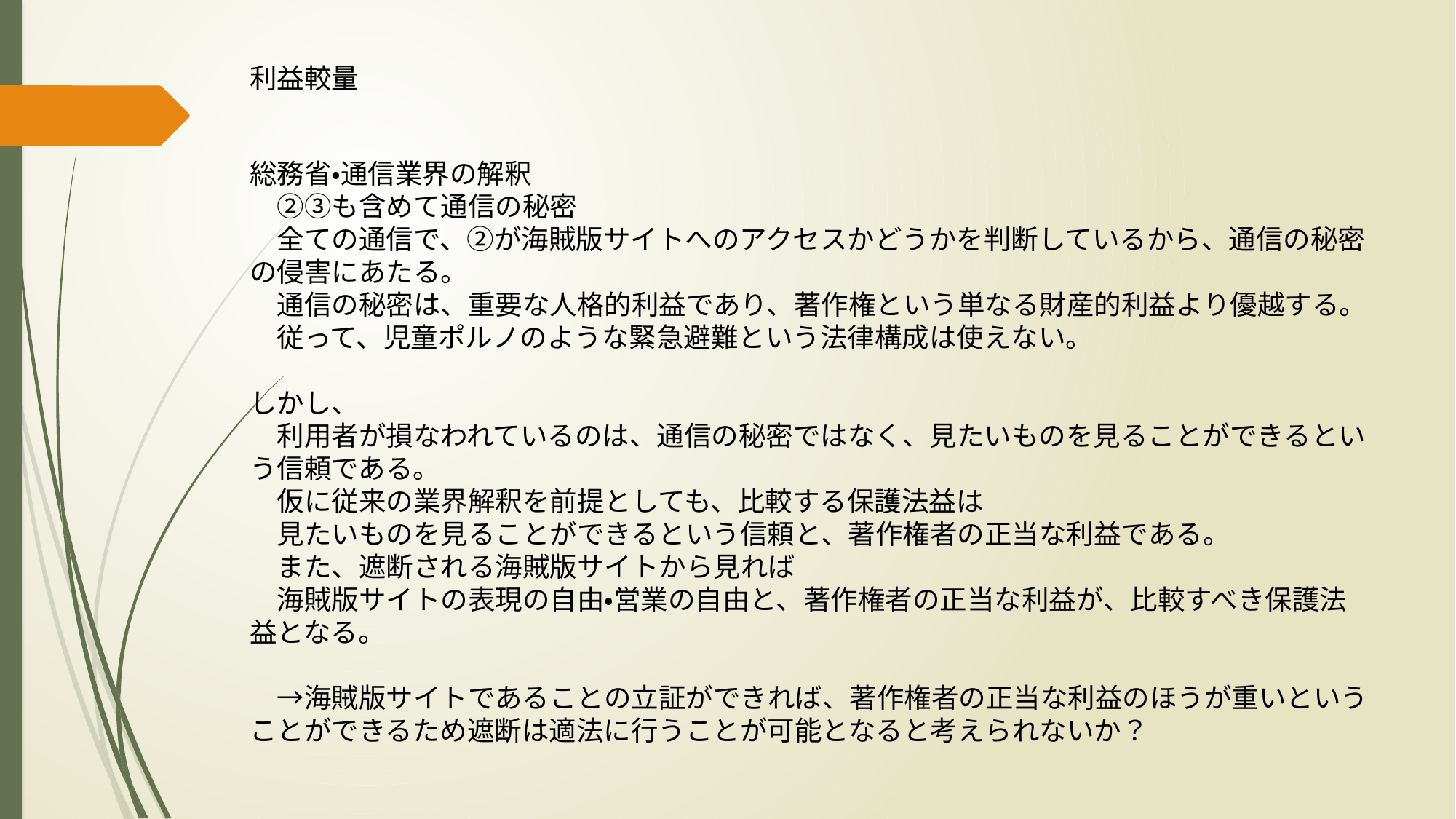

利益較量
総務省・通信業界の解釈
　②③も含めて通信の秘密
　全ての通信で、②が海賊版サイトへのアクセスかどうかを判断しているから、通信の秘密の侵害にあたる。
　通信の秘密は、重要な人格的利益であり、著作権という単なる財産的利益より優越する。
　従って、児童ポルノのような緊急避難という法律構成は使えない。

しかし、
　利用者が損なわれているのは、通信の秘密ではなく、見たいものを見ることができるという信頼である。
　仮に従来の業界解釈を前提としても、比較する保護法益は
　見たいものを見ることができるという信頼と、著作権者の正当な利益である。
　また、遮断される海賊版サイトから見れば
　海賊版サイトの表現の自由・営業の自由と、著作権者の正当な利益が、比較すべき保護法益となる。

　→海賊版サイトであることの立証ができれば、著作権者の正当な利益のほうが重いということができるため遮断は適法に行うことが可能となると考えられないか？